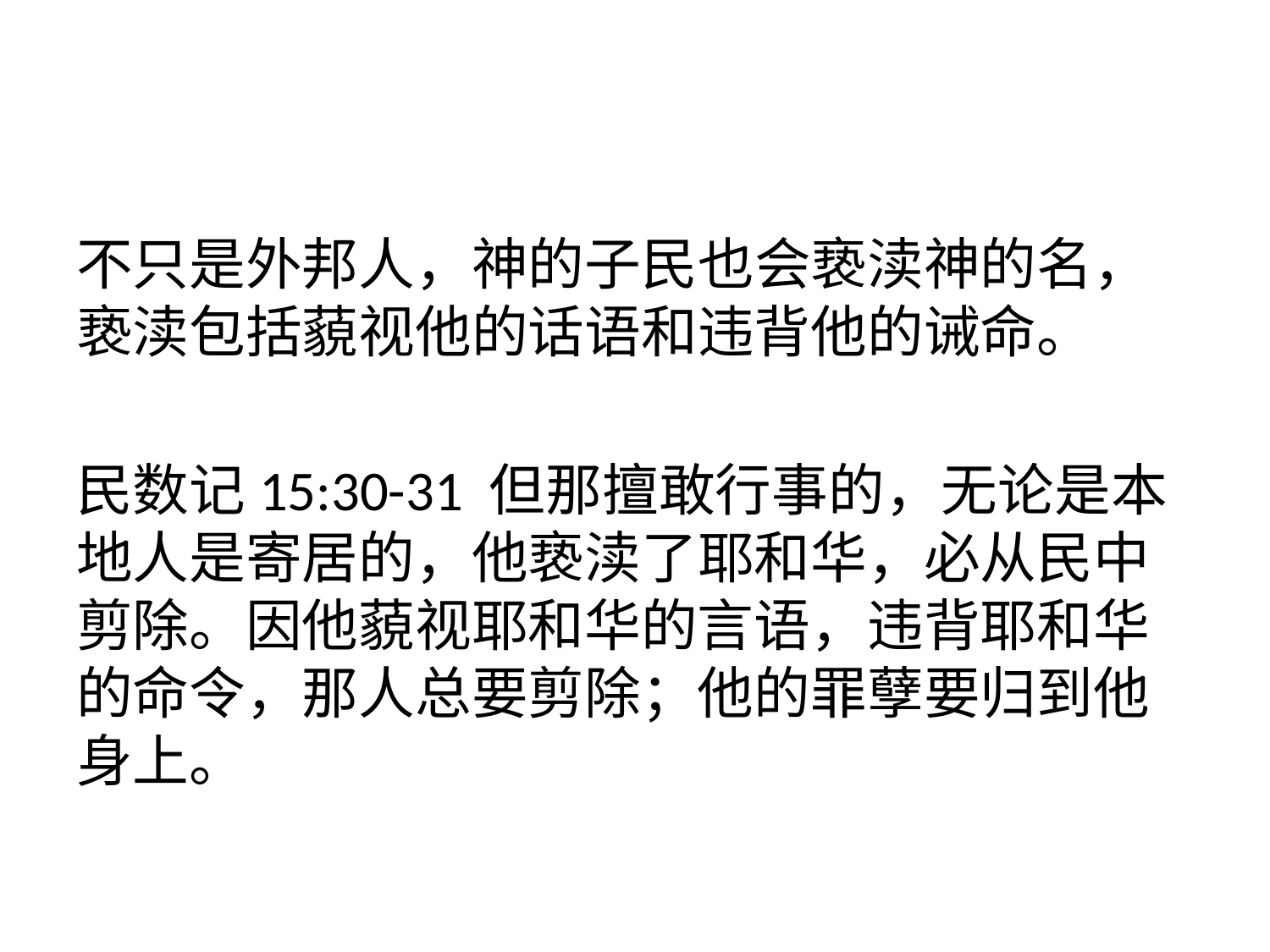

#
不只是外邦人，神的子民也会亵渎神的名，亵渎包括藐视他的话语和违背他的诫命。

民数记15:30-31 但那擅敢行事的，无论是本地人是寄居的，他亵渎了耶和华，必从民中剪除。因他藐视耶和华的言语，违背耶和华的命令，那人总要剪除；他的罪孽要归到他身上。